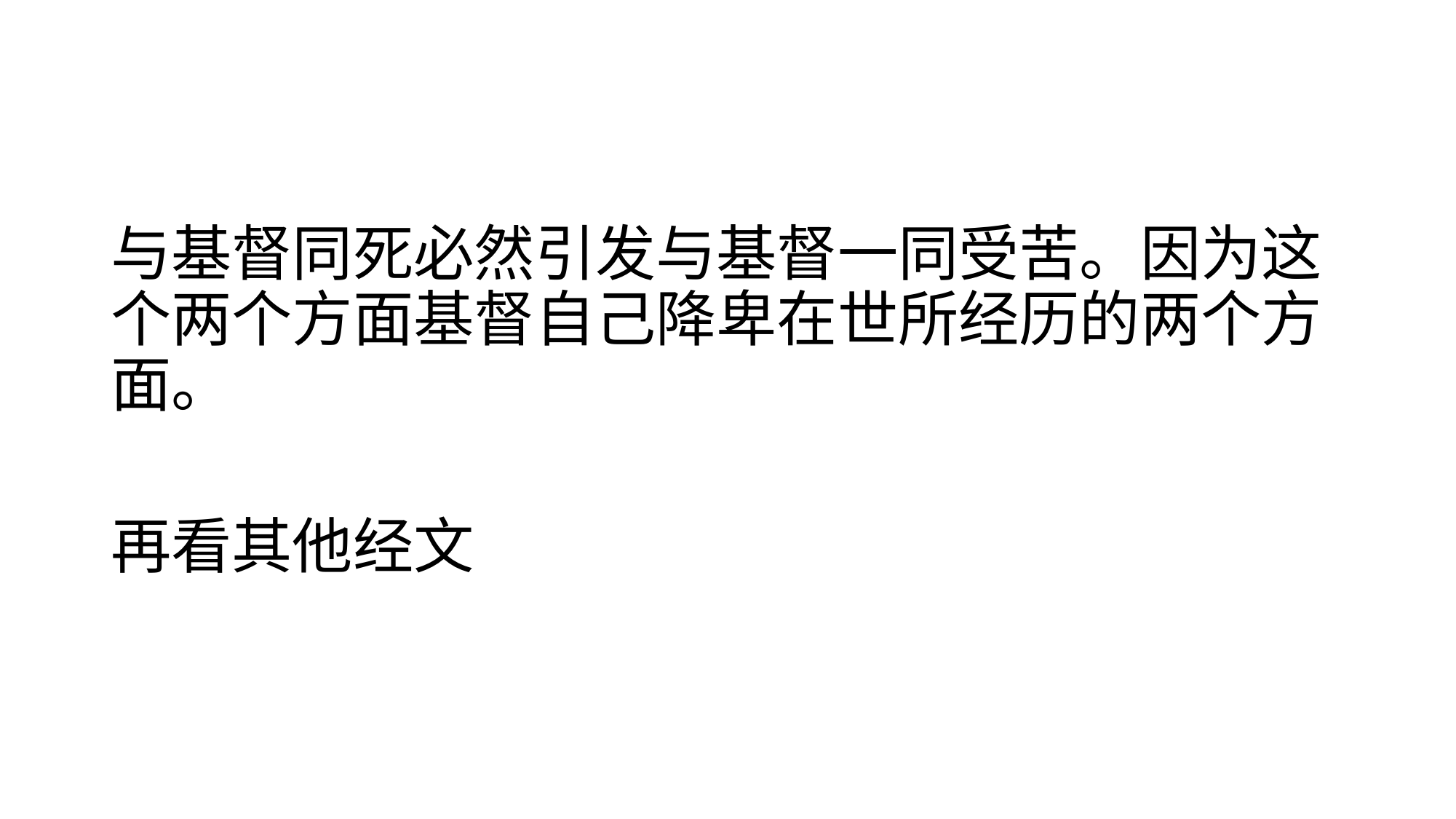

#
与基督同死必然引发与基督一同受苦。因为这个两个方面基督自己降卑在世所经历的两个方面。

再看其他经文